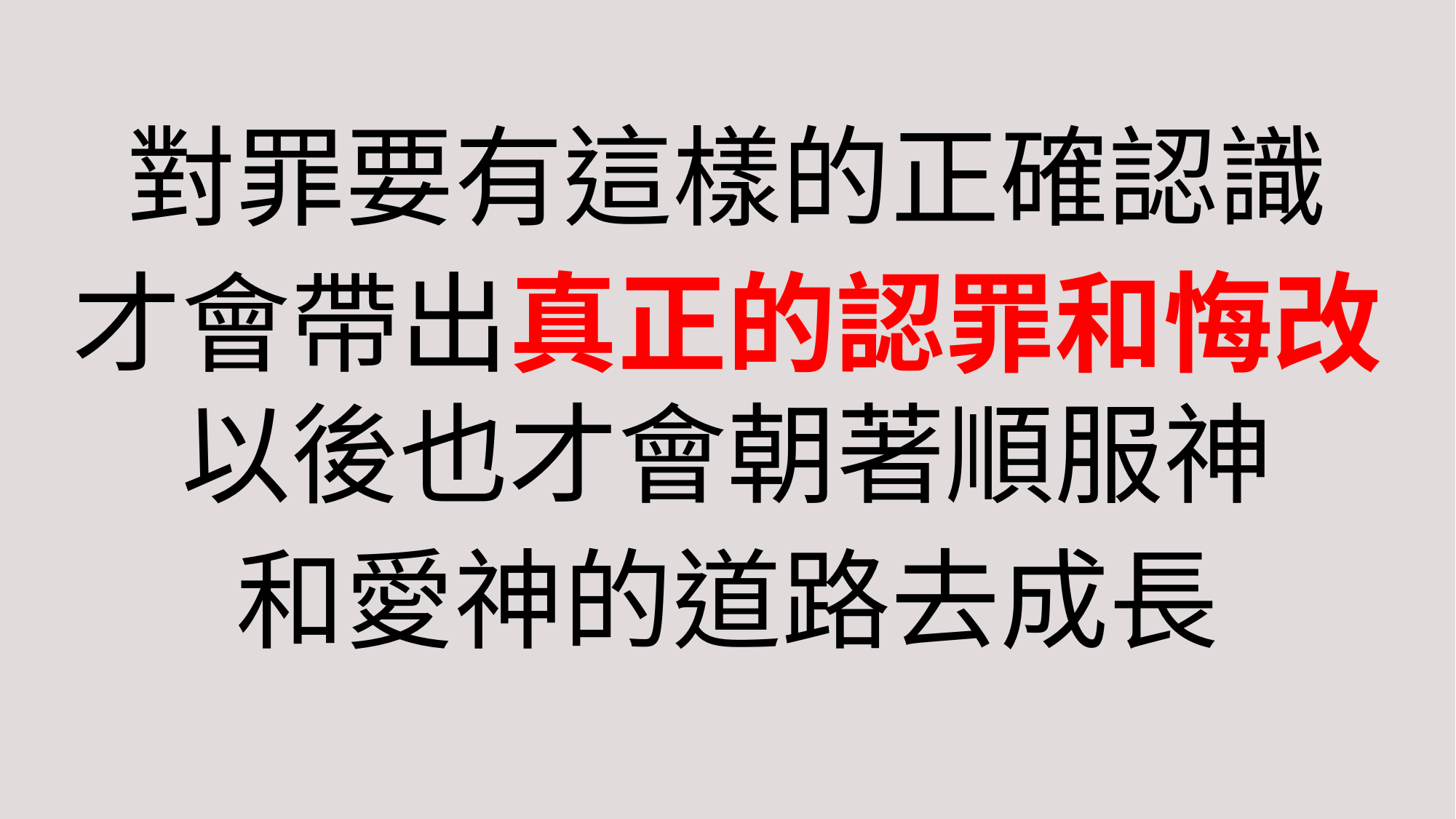

對罪要有這樣的正確認識
才會帶出真正的認罪和悔改以後也才會朝著順服神
和愛神的道路去成長